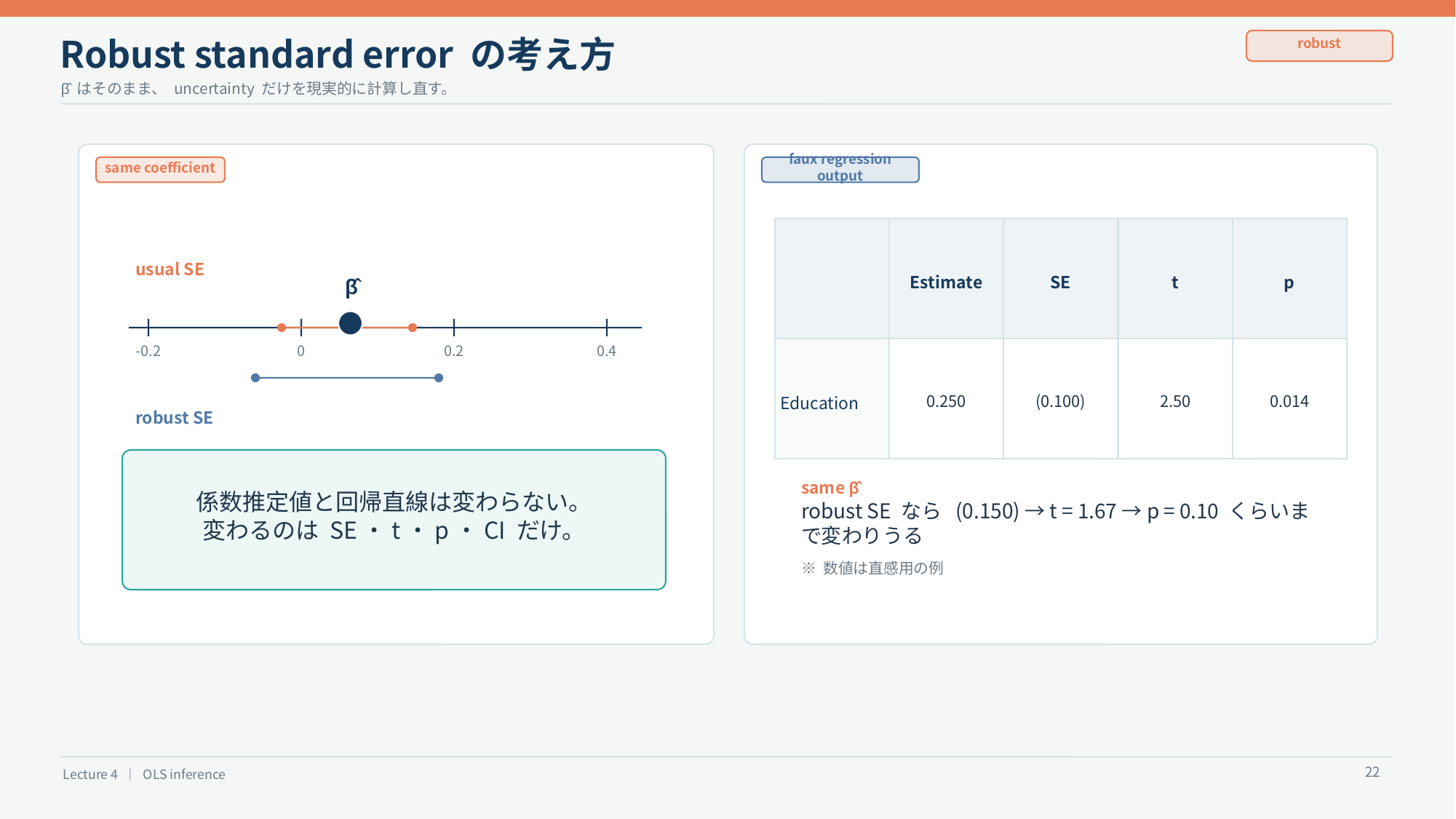

Robust standard error の考え方
robust
β̂ はそのまま、 uncertainty だけを現実的に計算し直す。

same coefficient
faux regression output

Estimate
SE
t
p
usual SE
β̂

-0.2
0
0.2
0.4
0.250
(0.100)
2.50
0.014
Education

robust SE

same β̂
係数推定値と回帰直線は変わらない。
変わるのは SE・t・p・CI だけ。
robust SE なら  (0.150) → t = 1.67 → p = 0.10 くらいまで変わりうる
※ 数値は直感用の例

22
Lecture 4 ｜ OLS inference